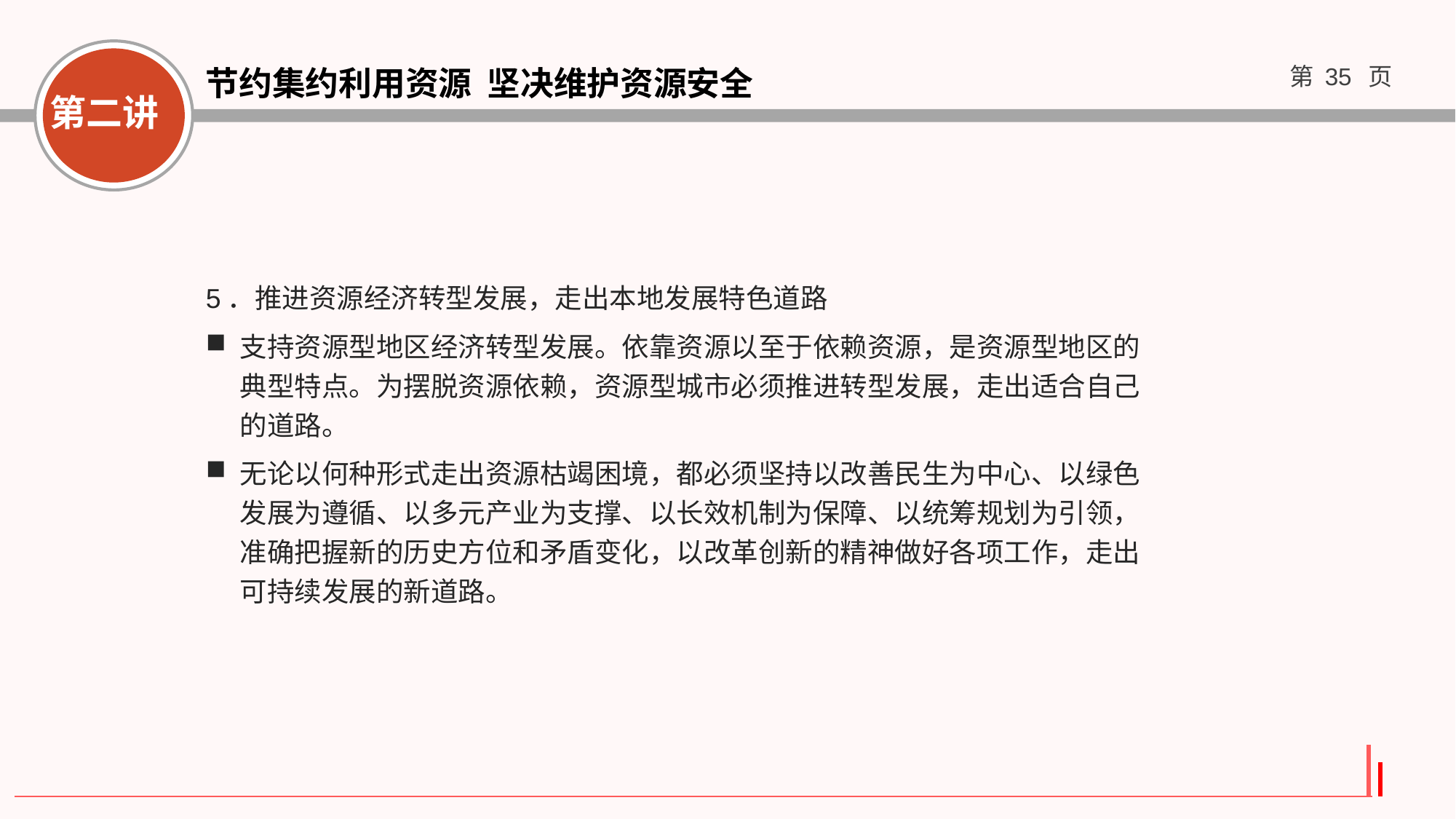

5．推进资源经济转型发展，走出本地发展特色道路
支持资源型地区经济转型发展。依靠资源以至于依赖资源，是资源型地区的典型特点。为摆脱资源依赖，资源型城市必须推进转型发展，走出适合自己的道路。
无论以何种形式走出资源枯竭困境，都必须坚持以改善民生为中心、以绿色发展为遵循、以多元产业为支撑、以长效机制为保障、以统筹规划为引领，准确把握新的历史方位和矛盾变化，以改革创新的精神做好各项工作，走出可持续发展的新道路。